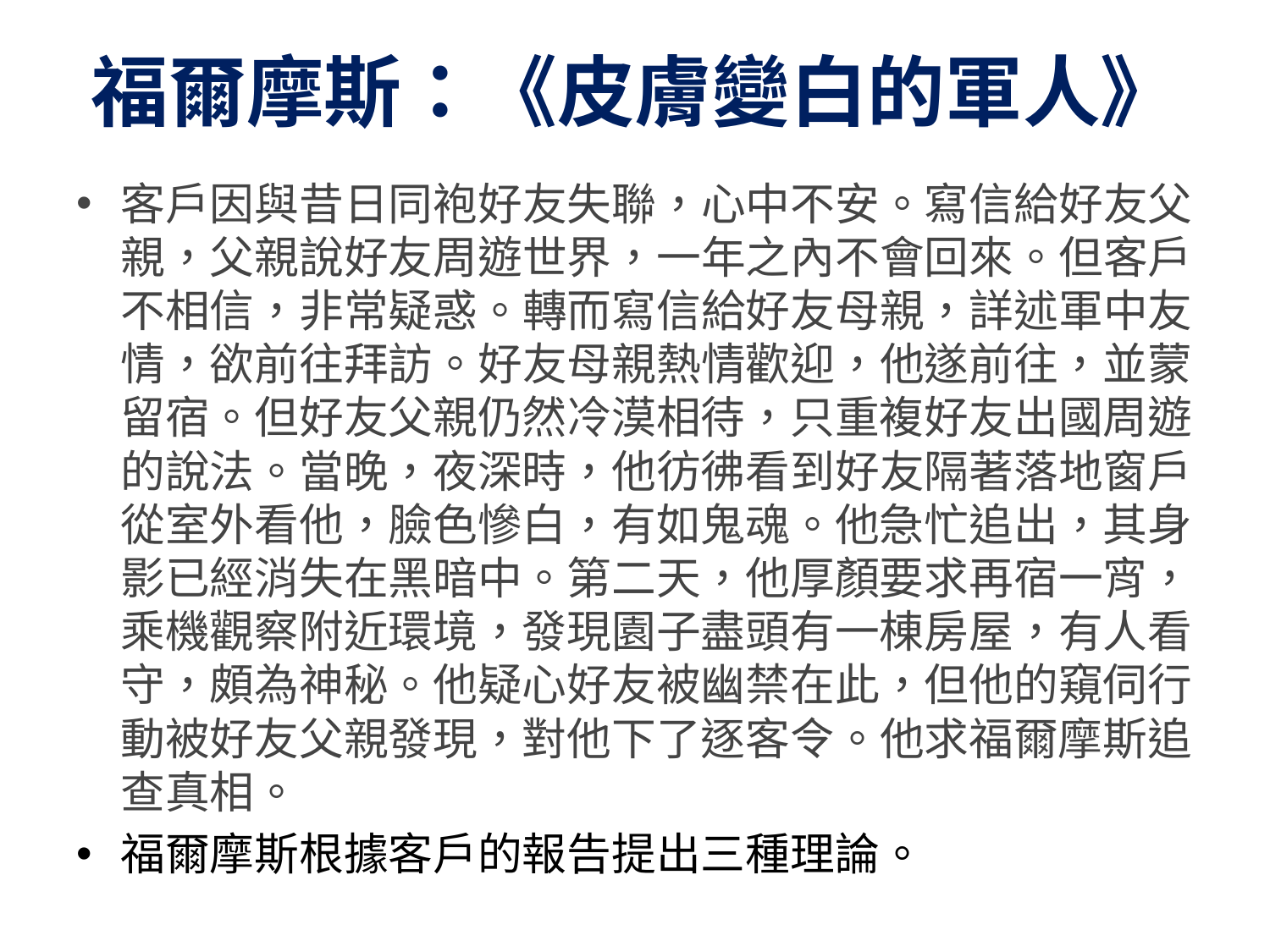

# 福爾摩斯：《皮膚變白的軍人》
客戶因與昔日同袍好友失聯，心中不安。寫信給好友父親，父親說好友周遊世界，一年之內不會回來。但客戶不相信，非常疑惑。轉而寫信給好友母親，詳述軍中友情，欲前往拜訪。好友母親熱情歡迎，他遂前往，並蒙留宿。但好友父親仍然冷漠相待，只重複好友出國周遊的說法。當晚，夜深時，他彷彿看到好友隔著落地窗戶從室外看他，臉色慘白，有如鬼魂。他急忙追出，其身影已經消失在黑暗中。第二天，他厚顏要求再宿一宵，乘機觀察附近環境，發現園子盡頭有一棟房屋，有人看守，頗為神秘。他疑心好友被幽禁在此，但他的窺伺行動被好友父親發現，對他下了逐客令。他求福爾摩斯追查真相。
福爾摩斯根據客戶的報告提出三種理論。